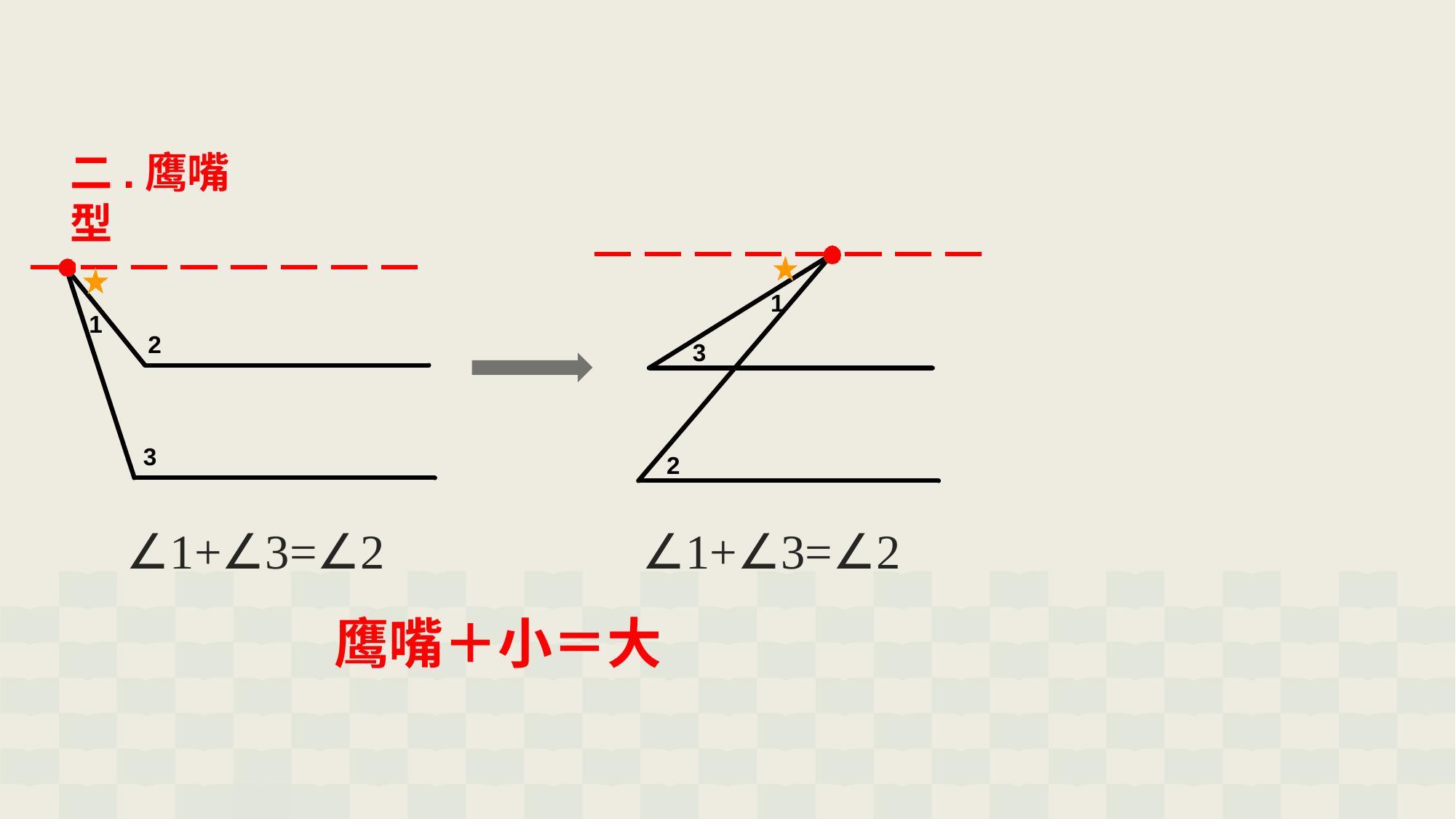

二.鹰嘴型

1
1
2
3

3
2

∠1+∠3=∠2	∠1+∠3=∠2
鹰嘴＋小＝大